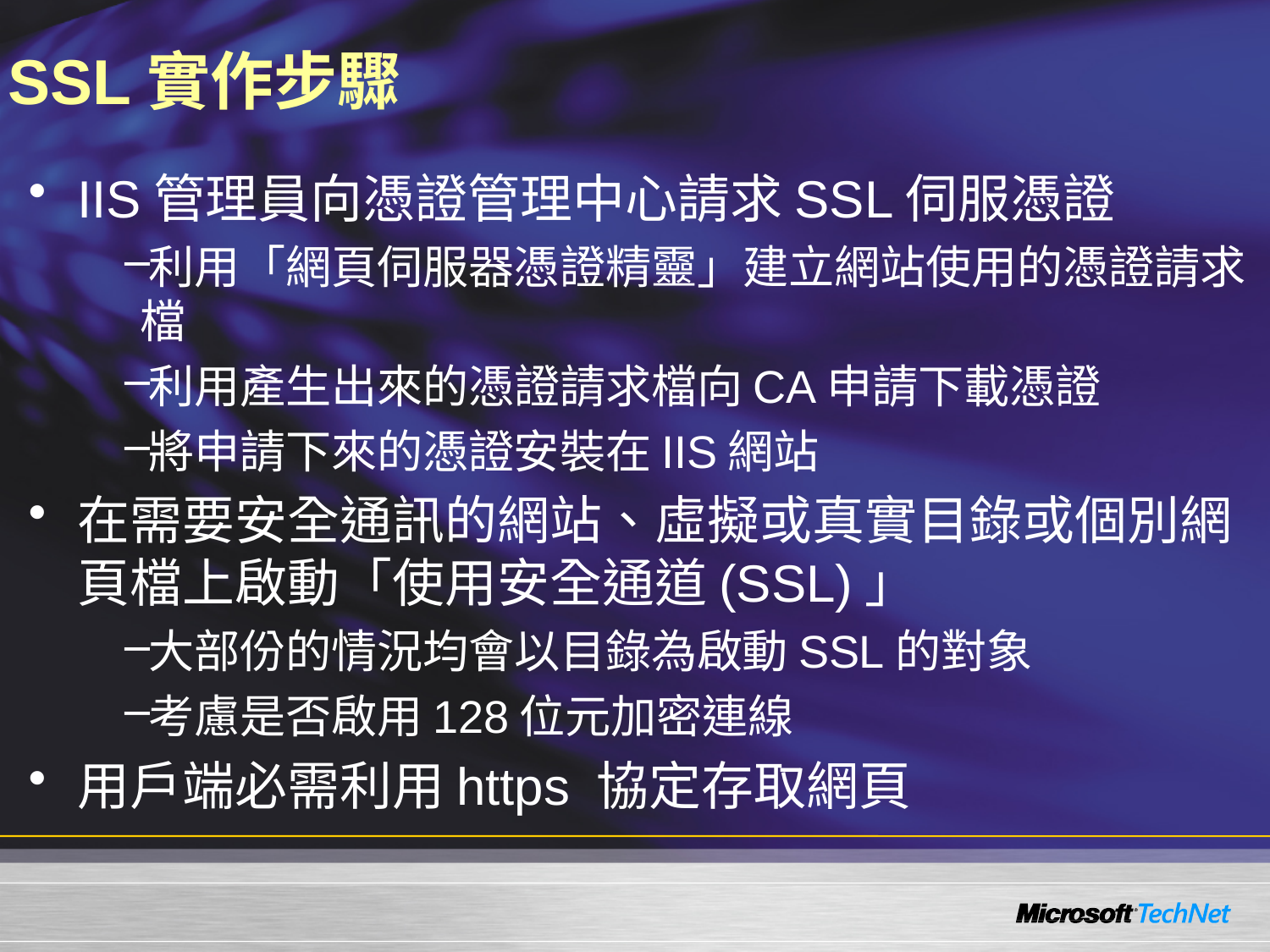

# SSL實作步驟
IIS管理員向憑證管理中心請求SSL伺服憑證
利用「網頁伺服器憑證精靈」建立網站使用的憑證請求檔
利用產生出來的憑證請求檔向CA申請下載憑證
將申請下來的憑證安裝在IIS網站
在需要安全通訊的網站、虛擬或真實目錄或個別網頁檔上啟動「使用安全通道(SSL)」
大部份的情況均會以目錄為啟動SSL的對象
考慮是否啟用128位元加密連線
用戶端必需利用https 協定存取網頁